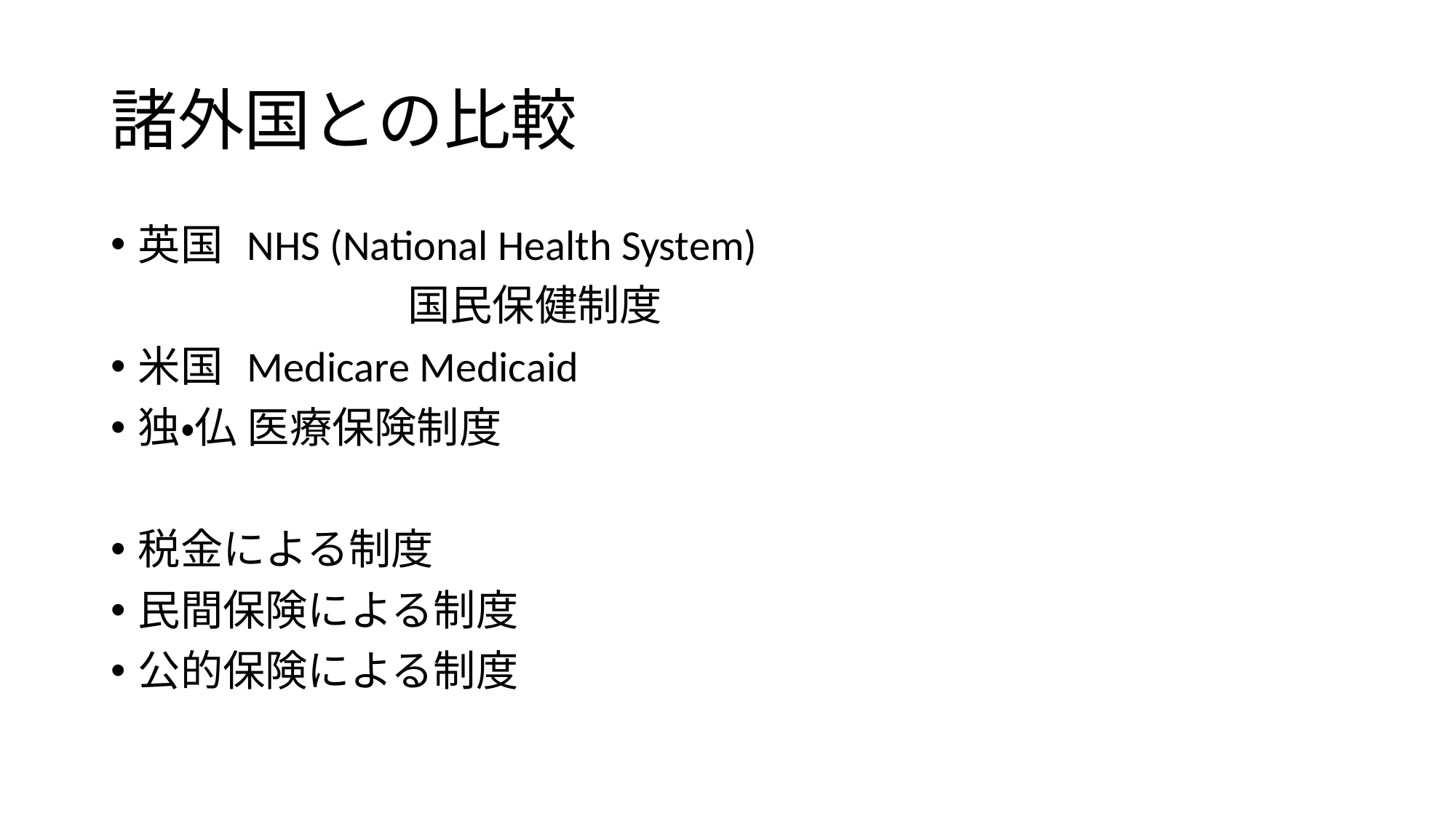

# 諸外国との比較
英国	NHS (National Health System)
　　　　　　　国民保健制度
米国	Medicare Medicaid
独・仏	医療保険制度

税金による制度
民間保険による制度
公的保険による制度